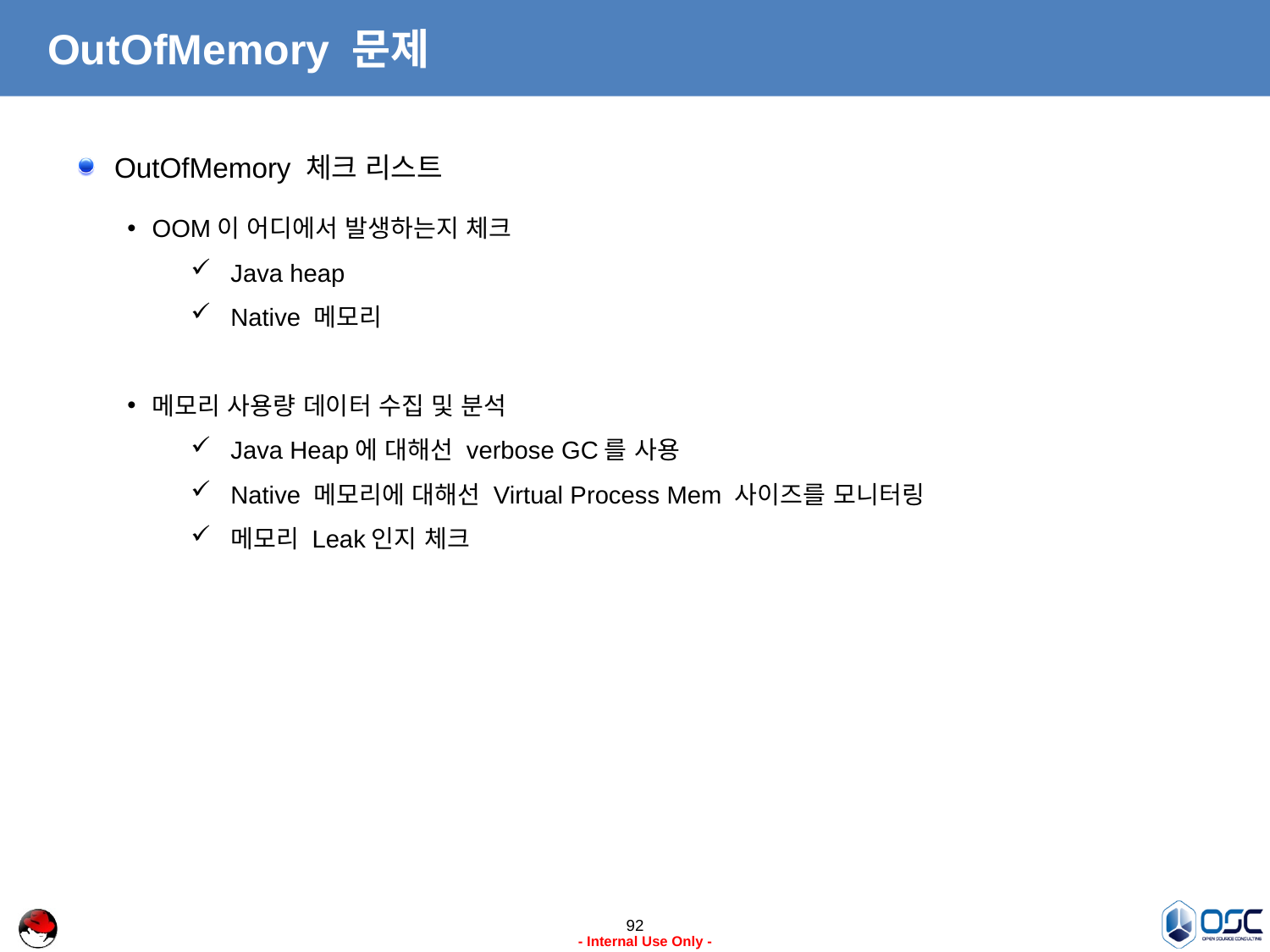

# OutOfMemory 문제
OutOfMemory 체크 리스트
OOM이 어디에서 발생하는지 체크
Java heap
Native 메모리

메모리 사용량 데이터 수집 및 분석
Java Heap에 대해선 verbose GC를 사용
Native 메모리에 대해선 Virtual Process Mem 사이즈를 모니터링
메모리 Leak인지 체크